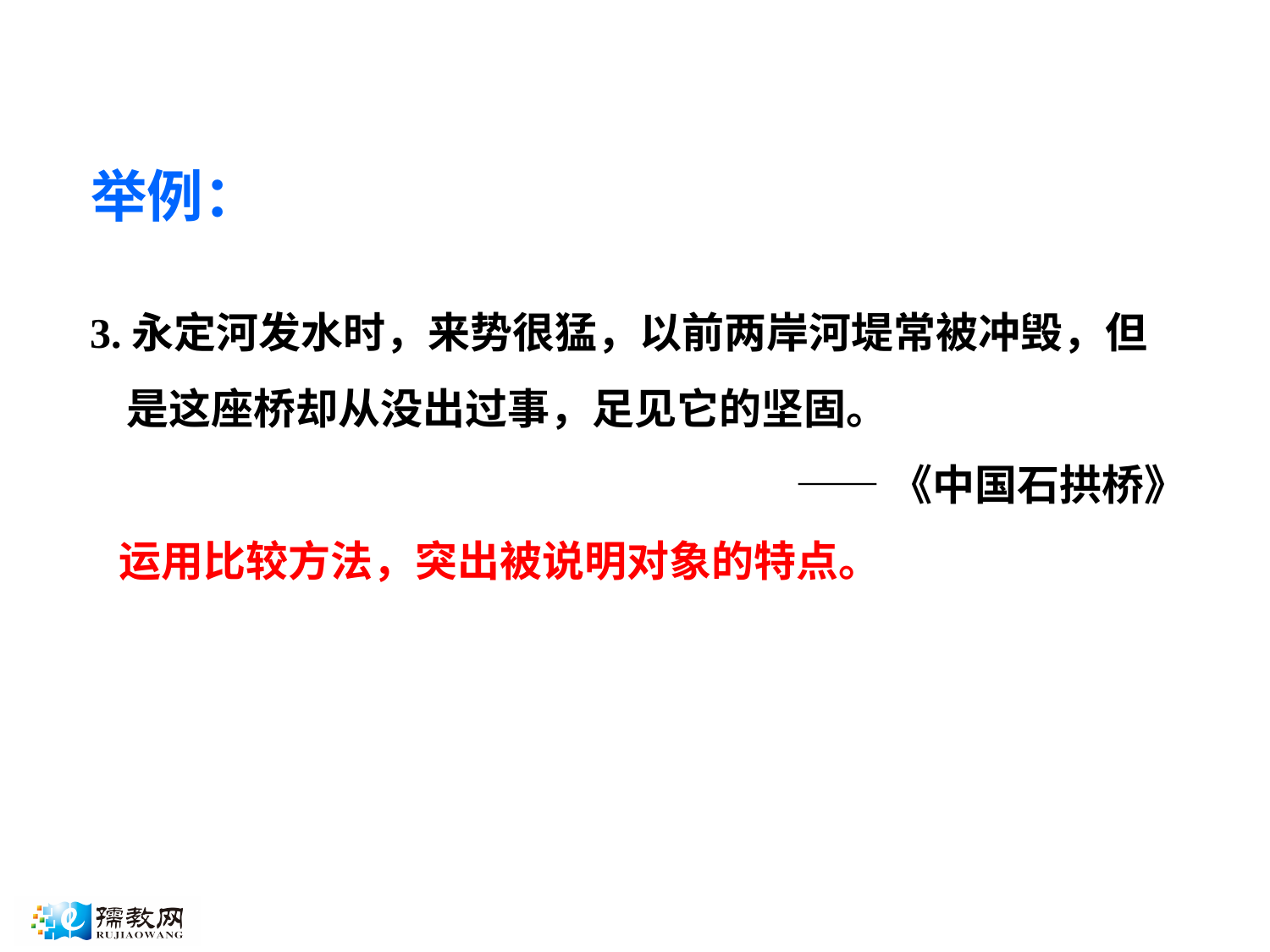

举例：
3.永定河发水时，来势很猛，以前两岸河堤常被冲毁，但是这座桥却从没出过事，足见它的坚固。
——《中国石拱桥》
  运用比较方法，突出被说明对象的特点。